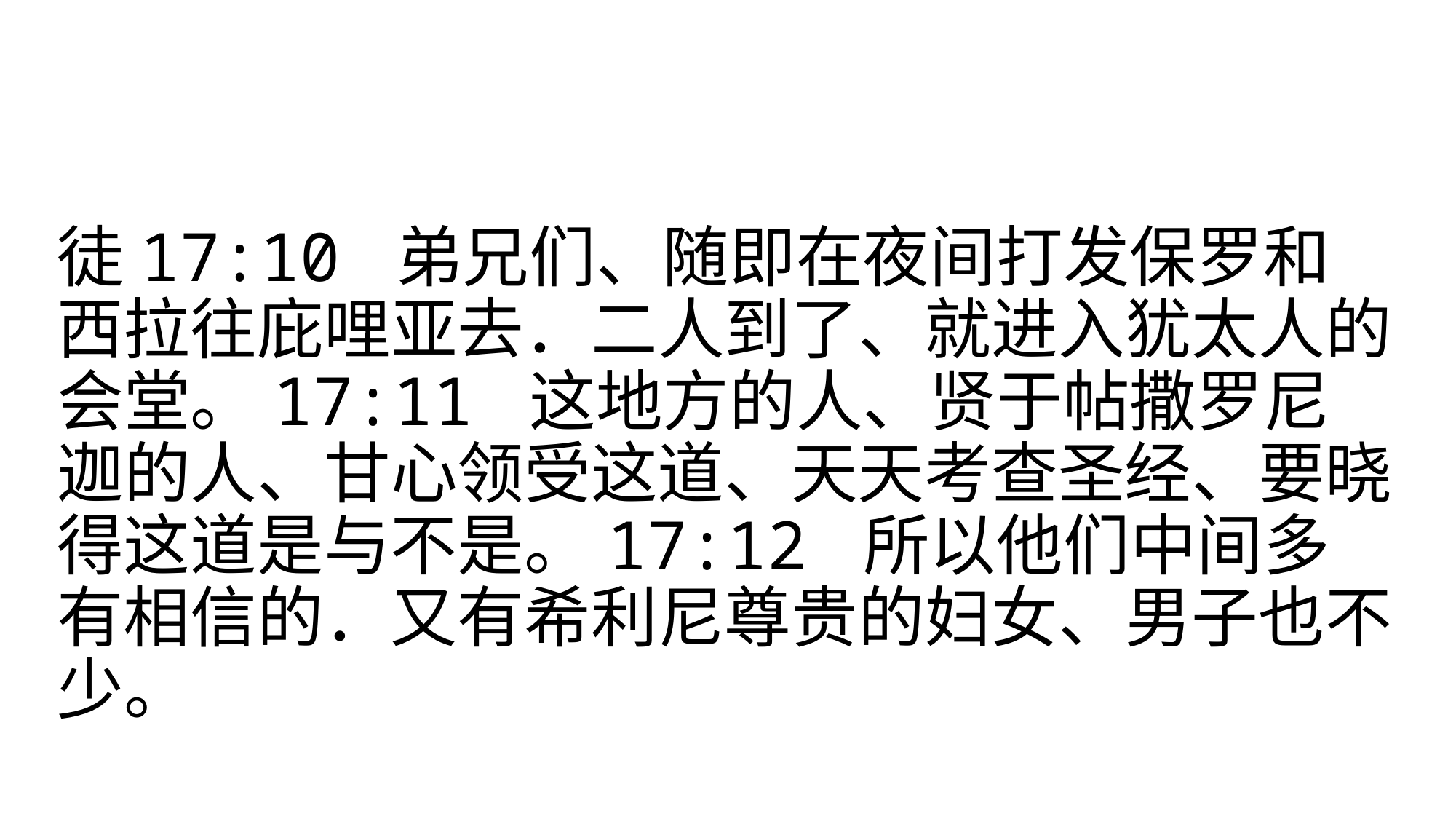

#
徒17:10 弟兄们、随即在夜间打发保罗和西拉往庇哩亚去．二人到了、就进入犹太人的会堂。17:11 这地方的人、贤于帖撒罗尼迦的人、甘心领受这道、天天考查圣经、要晓得这道是与不是。17:12 所以他们中间多有相信的．又有希利尼尊贵的妇女、男子也不少。